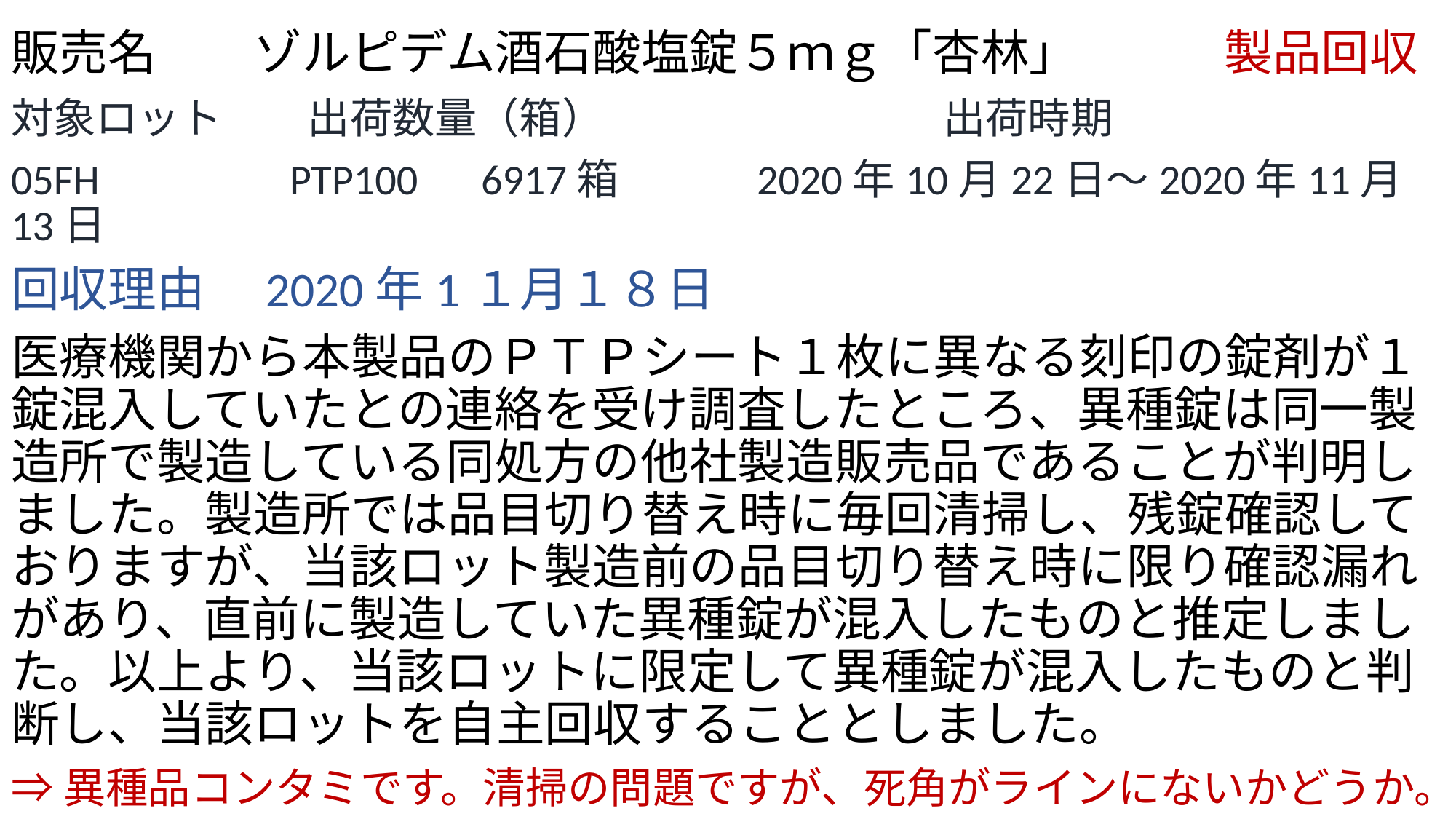

# 販売名　　ゾルピデム酒石酸塩錠５ｍｇ「杏林」　　　製品回収
対象ロット　　出荷数量（箱）　　　　　　　　出荷時期
05FH　　　　PTP100　6917箱　　　2020年10月22日～2020年11月13日
回収理由　2020年1１月１８日
医療機関から本製品のＰＴＰシート１枚に異なる刻印の錠剤が１錠混入していたとの連絡を受け調査したところ、異種錠は同一製造所で製造している同処方の他社製造販売品であることが判明しました。製造所では品目切り替え時に毎回清掃し、残錠確認しておりますが、当該ロット製造前の品目切り替え時に限り確認漏れがあり、直前に製造していた異種錠が混入したものと推定しました。以上より、当該ロットに限定して異種錠が混入したものと判断し、当該ロットを自主回収することとしました。
⇒異種品コンタミです。清掃の問題ですが、死角がラインにないかどうか。